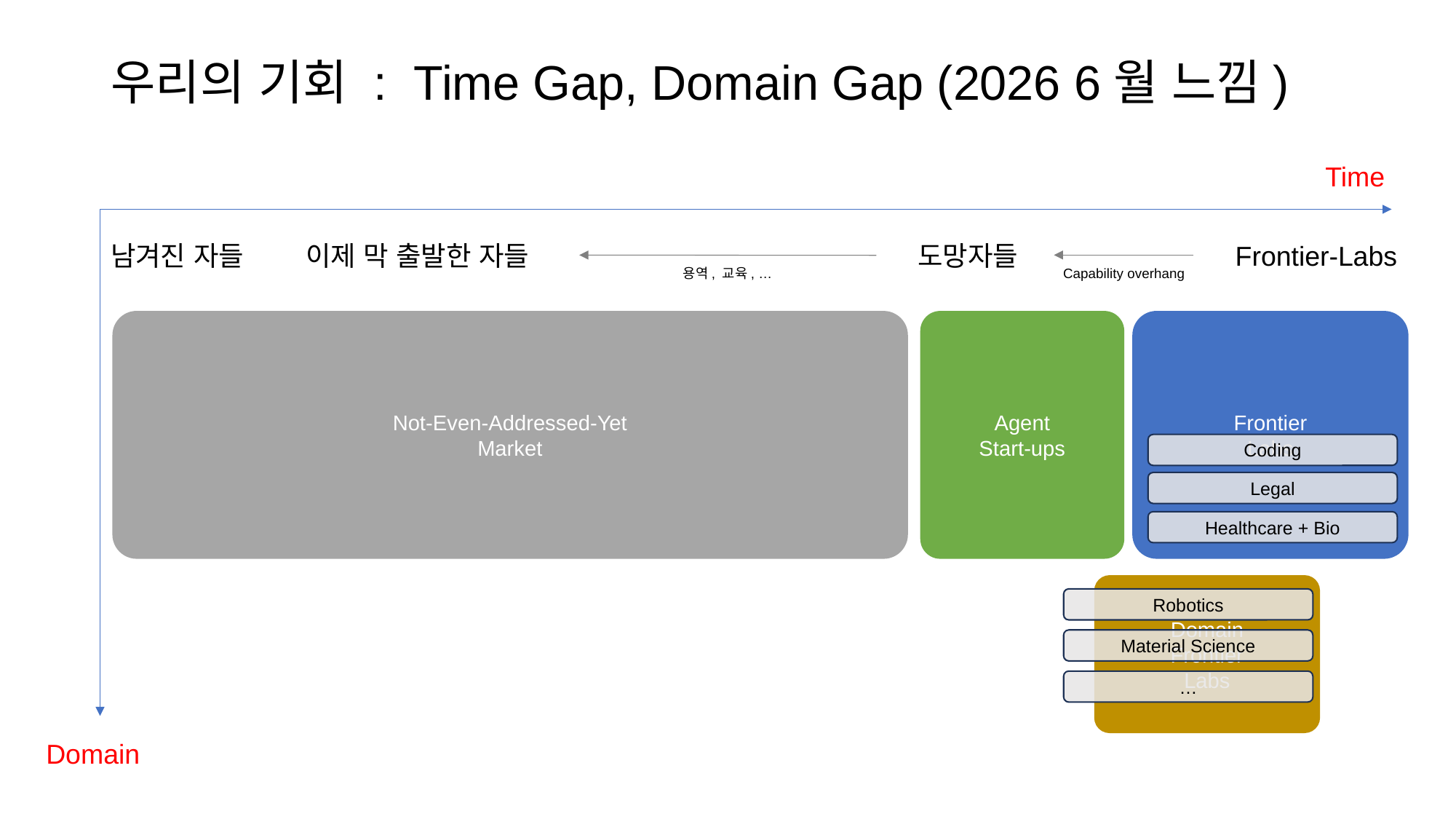

# 우리의 기회 :  Time Gap, Domain Gap (2026 6월 느낌)
Time
남겨진 자들
이제 막 출발한 자들
도망자들
Frontier-Labs
용역, 교육, …
Capability overhang
Not-Even-Addressed-Yet
Market
Agent
Start-ups
Frontier
Labs
Coding
Legal
Healthcare + Bio
Domain
Frontier
Labs
Robotics
Material Science
…
Domain